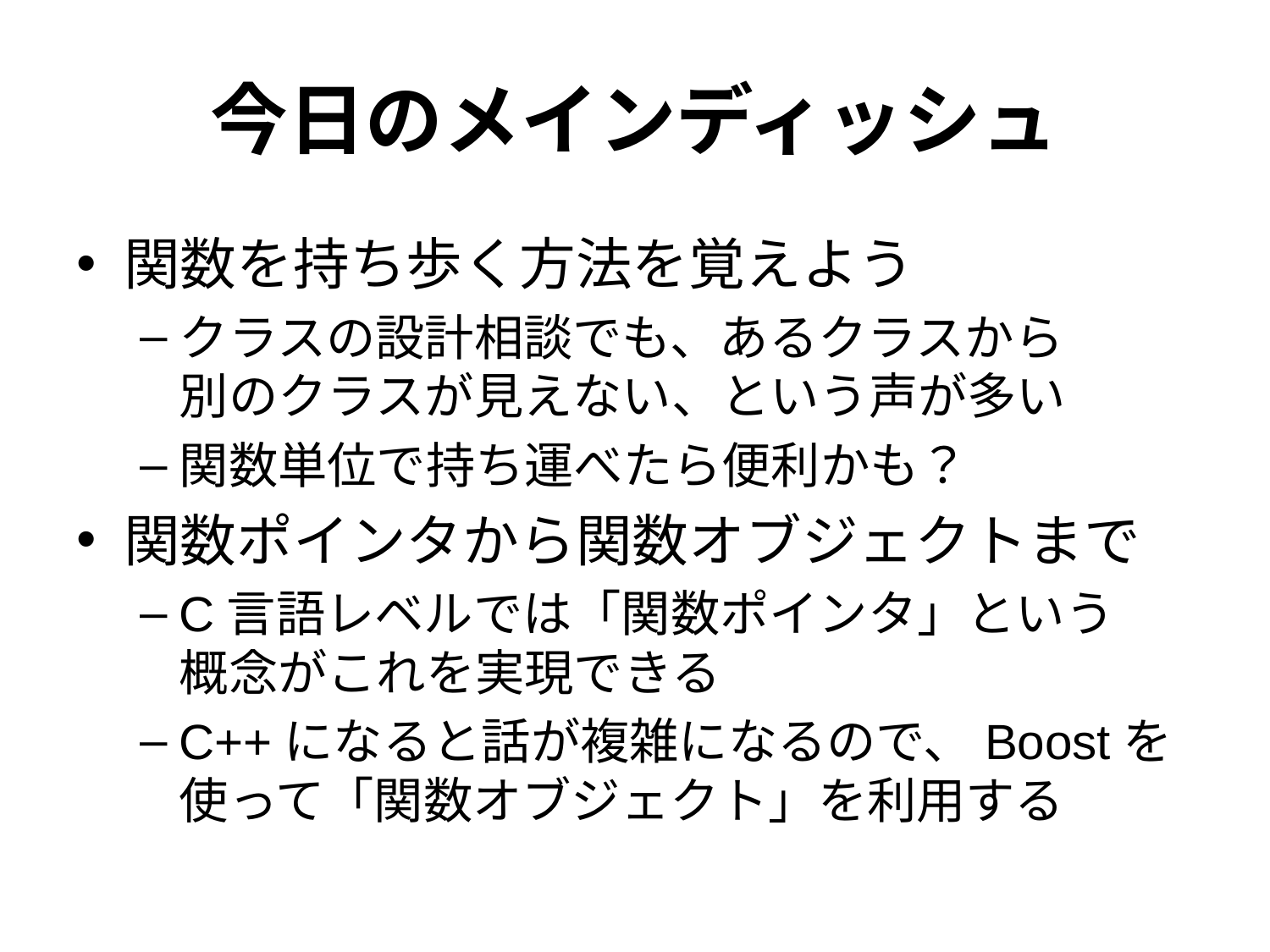

# 今日のメインディッシュ
関数を持ち歩く方法を覚えよう
クラスの設計相談でも、あるクラスから
別のクラスが見えない、という声が多い
関数単位で持ち運べたら便利かも？
関数ポインタから関数オブジェクトまで
C言語レベルでは「関数ポインタ」という
概念がこれを実現できる
C++になると話が複雑になるので、Boostを使って「関数オブジェクト」を利用する